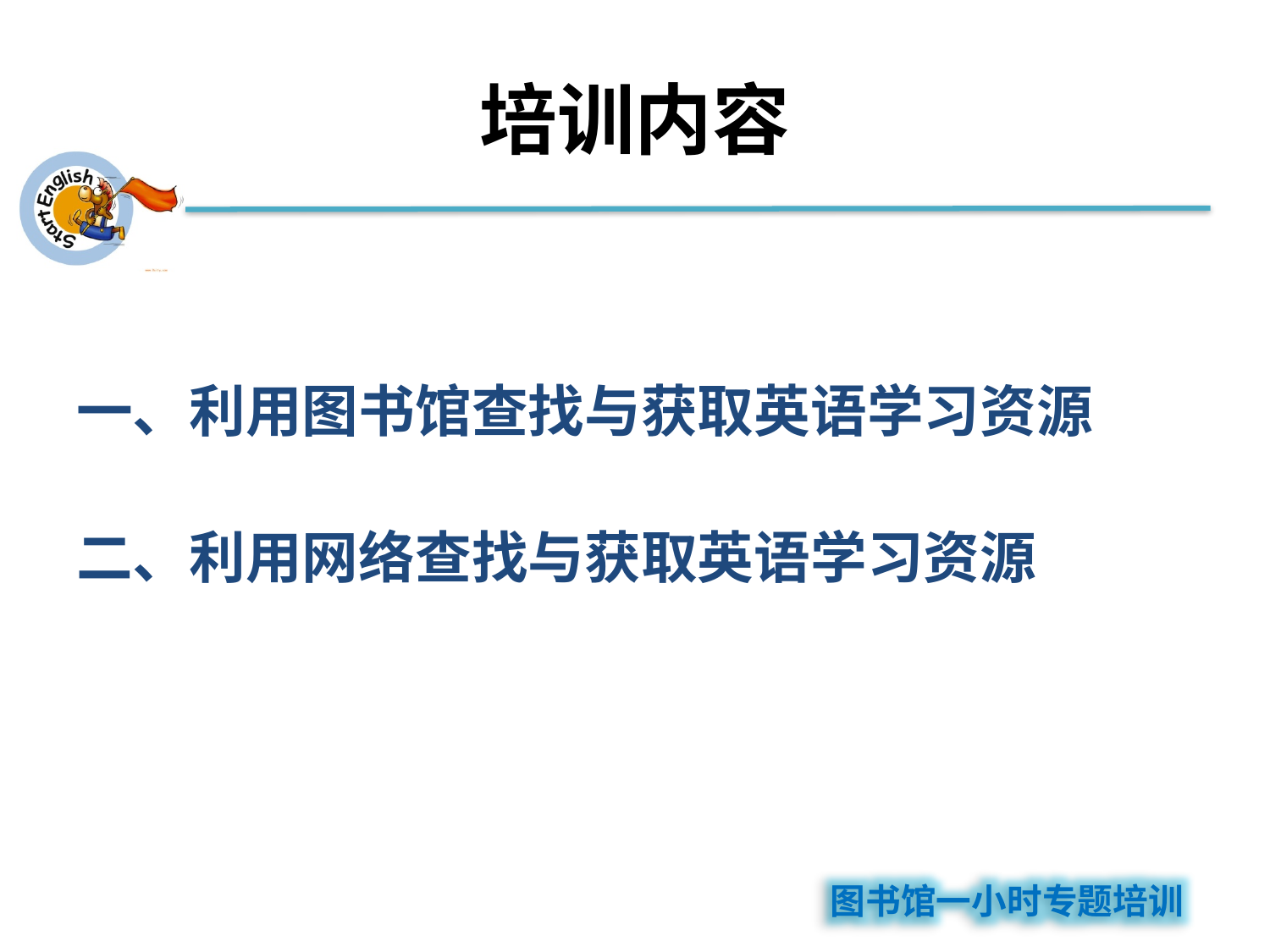

# 培训内容

一、利用图书馆查找与获取英语学习资源
二、利用网络查找与获取英语学习资源